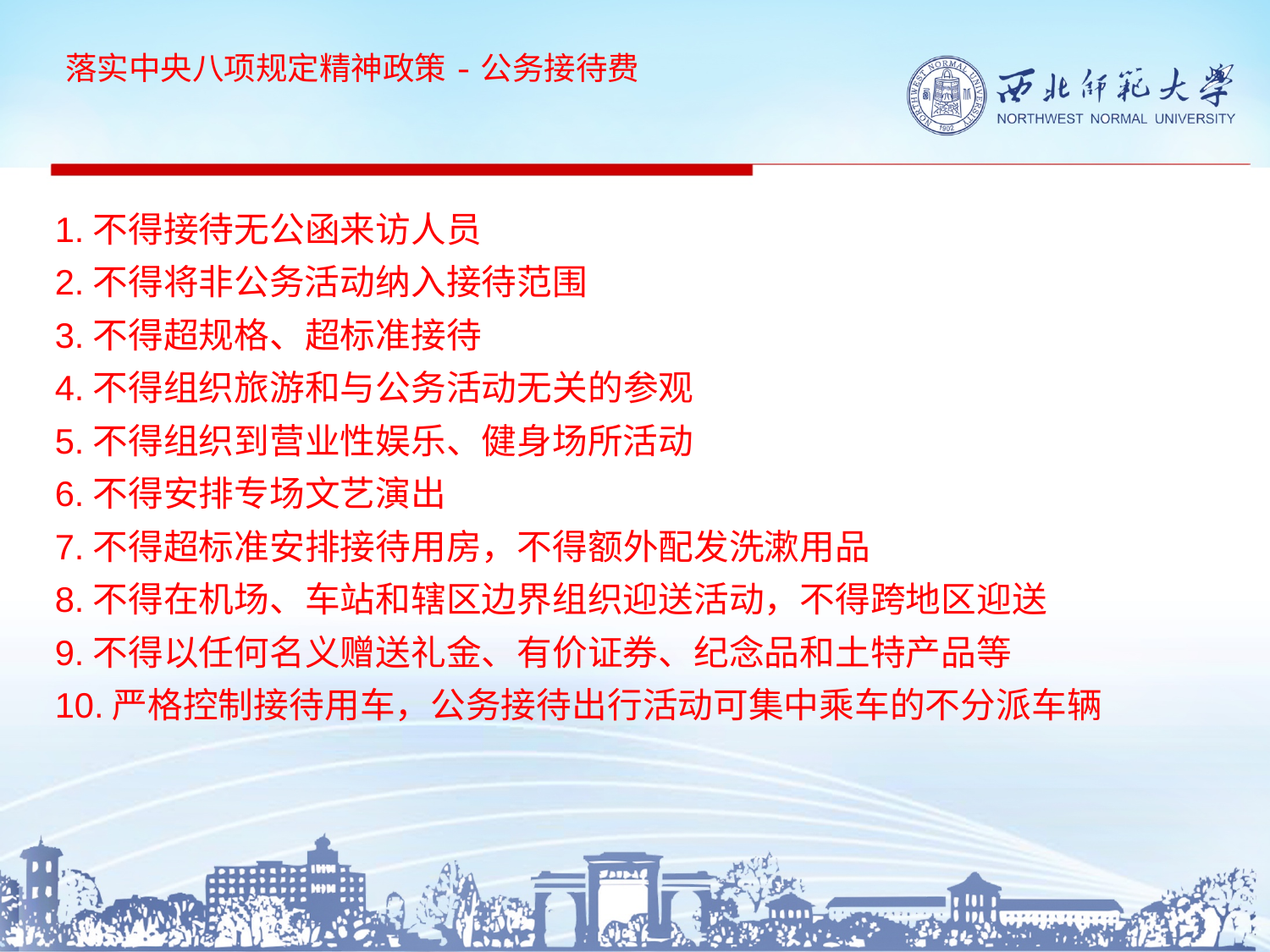

落实中央八项规定精神政策-公务接待费
#
1.不得接待无公函来访人员
2.不得将非公务活动纳入接待范围
3.不得超规格、超标准接待
4.不得组织旅游和与公务活动无关的参观
5.不得组织到营业性娱乐、健身场所活动
6.不得安排专场文艺演出
7.不得超标准安排接待用房，不得额外配发洗漱用品
8.不得在机场、车站和辖区边界组织迎送活动，不得跨地区迎送
9.不得以任何名义赠送礼金、有价证券、纪念品和土特产品等
10.严格控制接待用车，公务接待出行活动可集中乘车的不分派车辆